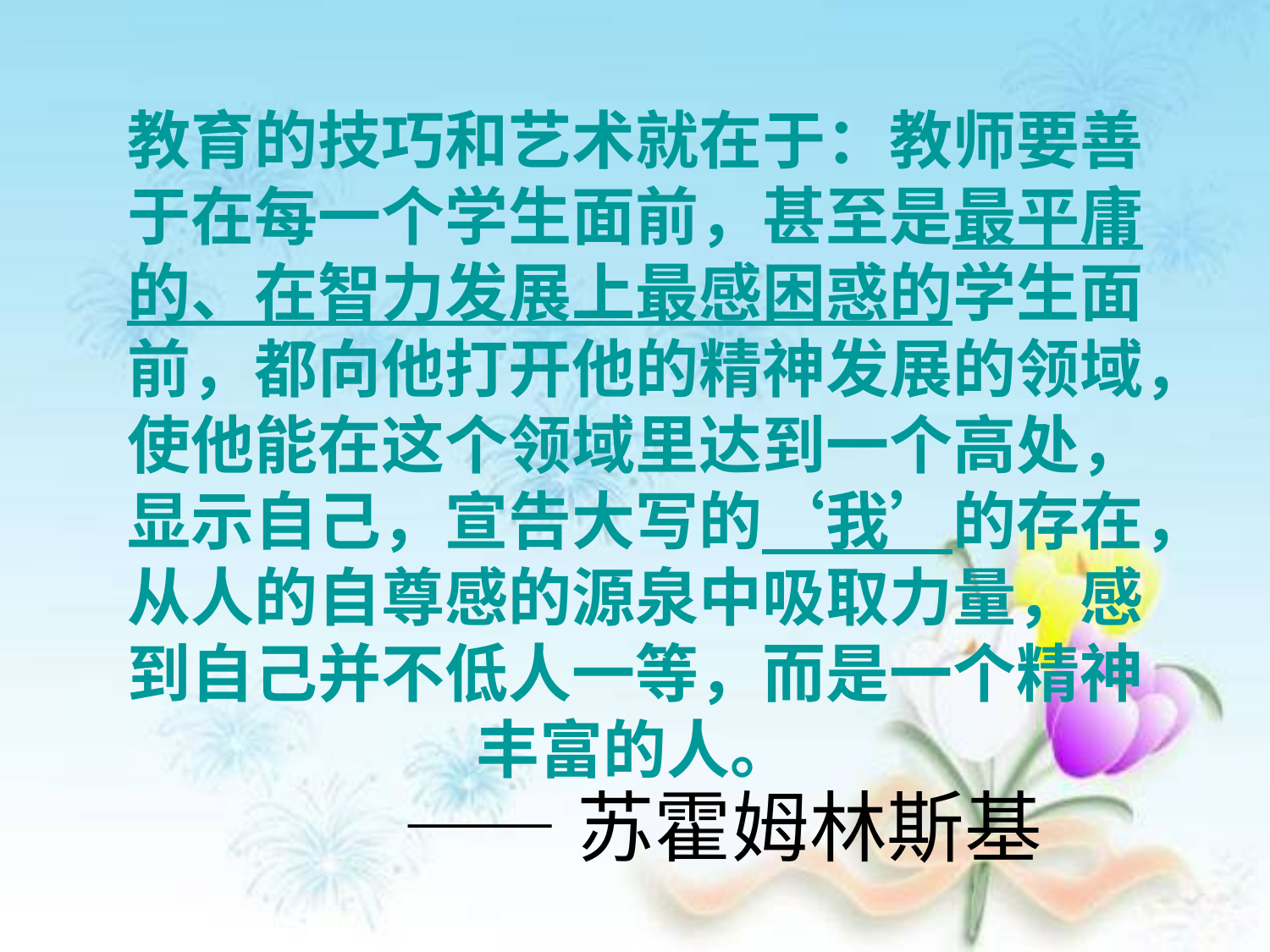

# 教育的技巧和艺术就在于：教师要善于在每一个学生面前，甚至是最平庸的、在智力发展上最感困惑的学生面前，都向他打开他的精神发展的领域，使他能在这个领域里达到一个高处，显示自己，宣告大写的‘我’的存在，从人的自尊感的源泉中吸取力量，感到自己并不低人一等，而是一个精神丰富的人。
                 ——苏霍姆林斯基